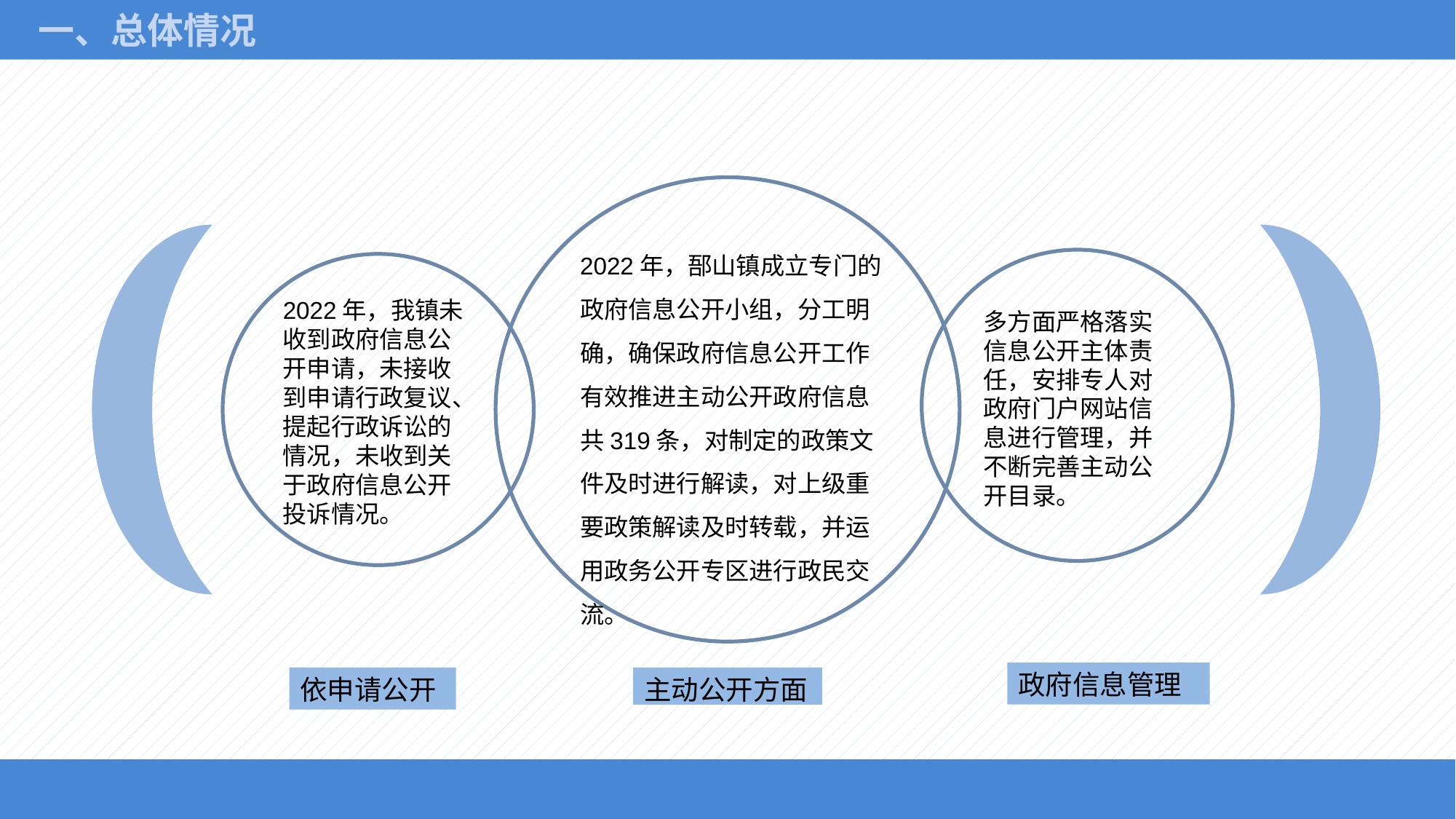

一、总体情况

2022年，郚山镇成立专门的政府信息公开小组，分工明确，确保政府信息公开工作有效推进主动公开政府信息共319条，对制定的政策文件及时进行解读，对上级重要政策解读及时转载，并运用政务公开专区进行政民交流。

2022年，我镇未收到政府信息公开申请，未接收到申请行政复议、提起行政诉讼的情况，未收到关于政府信息公开投诉情况。
多方面严格落实信息公开主体责任，安排专人对政府门户网站信息进行管理，并不断完善主动公开目录。
政府信息管理
依申请公开
主动公开方面